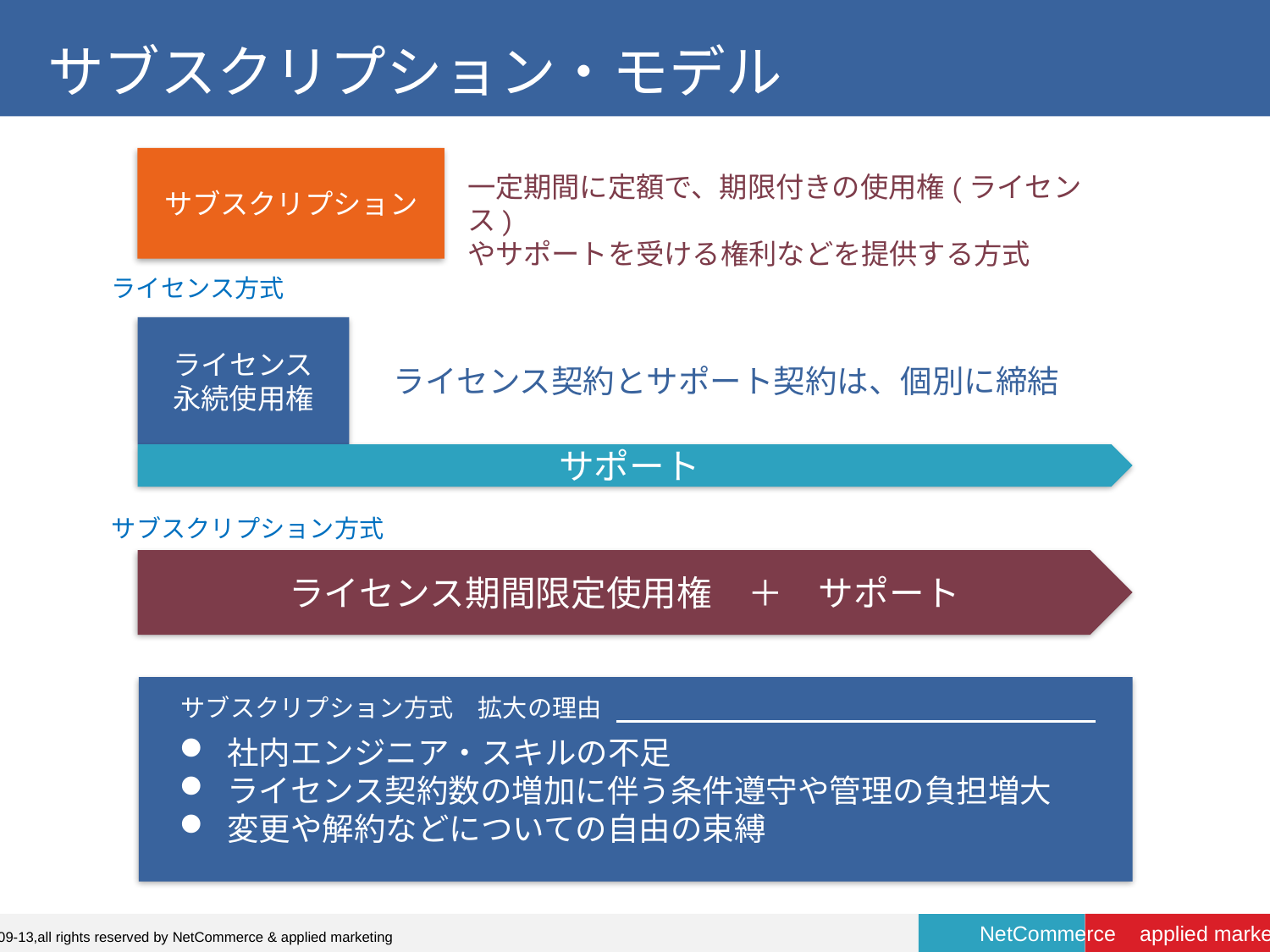

サブスクリプション・モデル
サブスクリプション
一定期間に定額で、期限付きの使用権(ライセンス)
やサポートを受ける権利などを提供する方式
ライセンス方式
ライセンス
永続使用権
ライセンス契約とサポート契約は、個別に締結
サポート
サブスクリプション方式
ライセンス期間限定使用権　＋　サポート

サブスクリプション方式　拡大の理由
社内エンジニア・スキルの不足
ライセンス契約数の増加に伴う条件遵守や管理の負担増大
変更や解約などについての自由の束縛